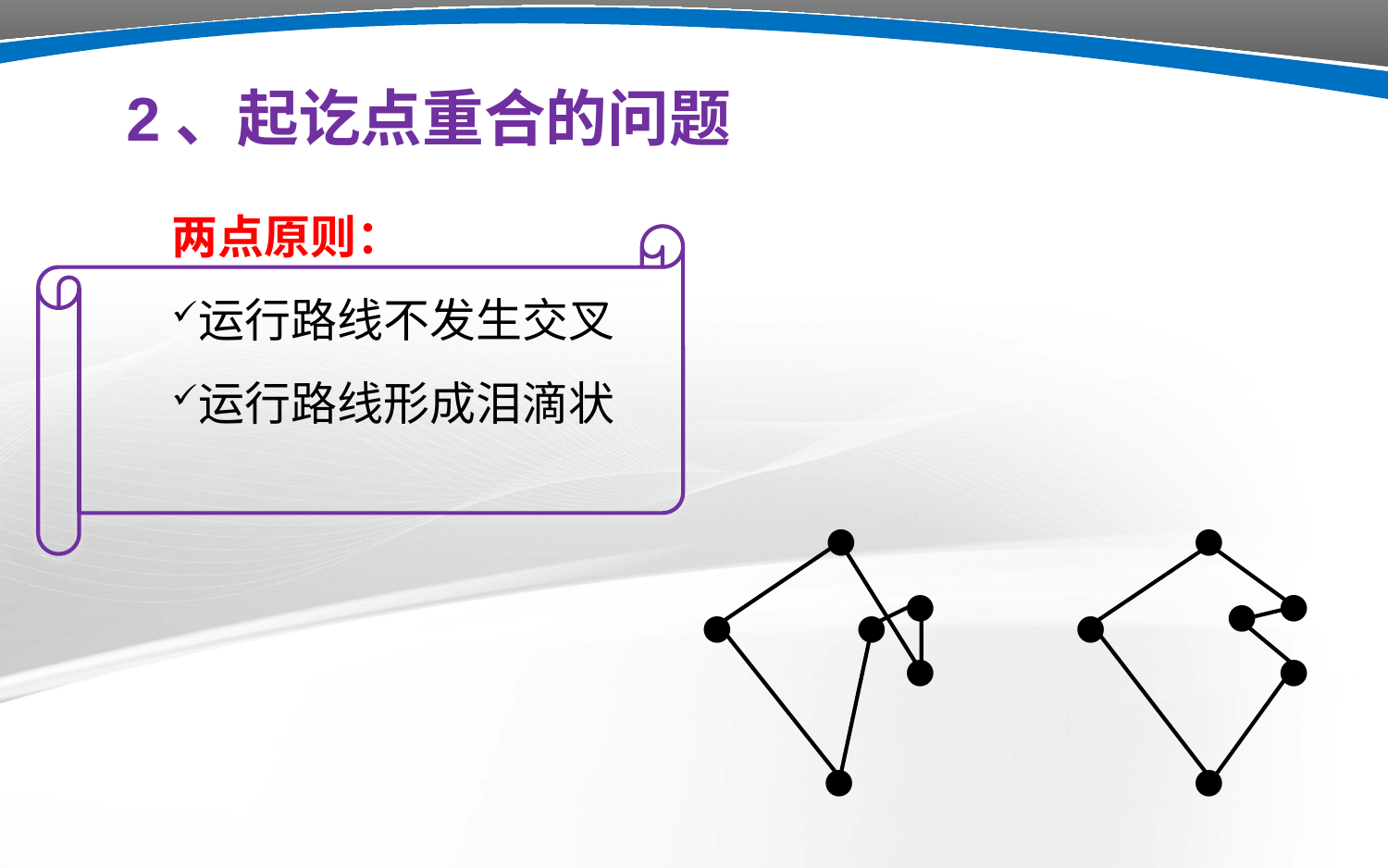

2、起讫点重合的问题
两点原则：
运行路线不发生交叉
运行路线形成泪滴状

●
●

●
●
●
●
●
●

●
●

●
●